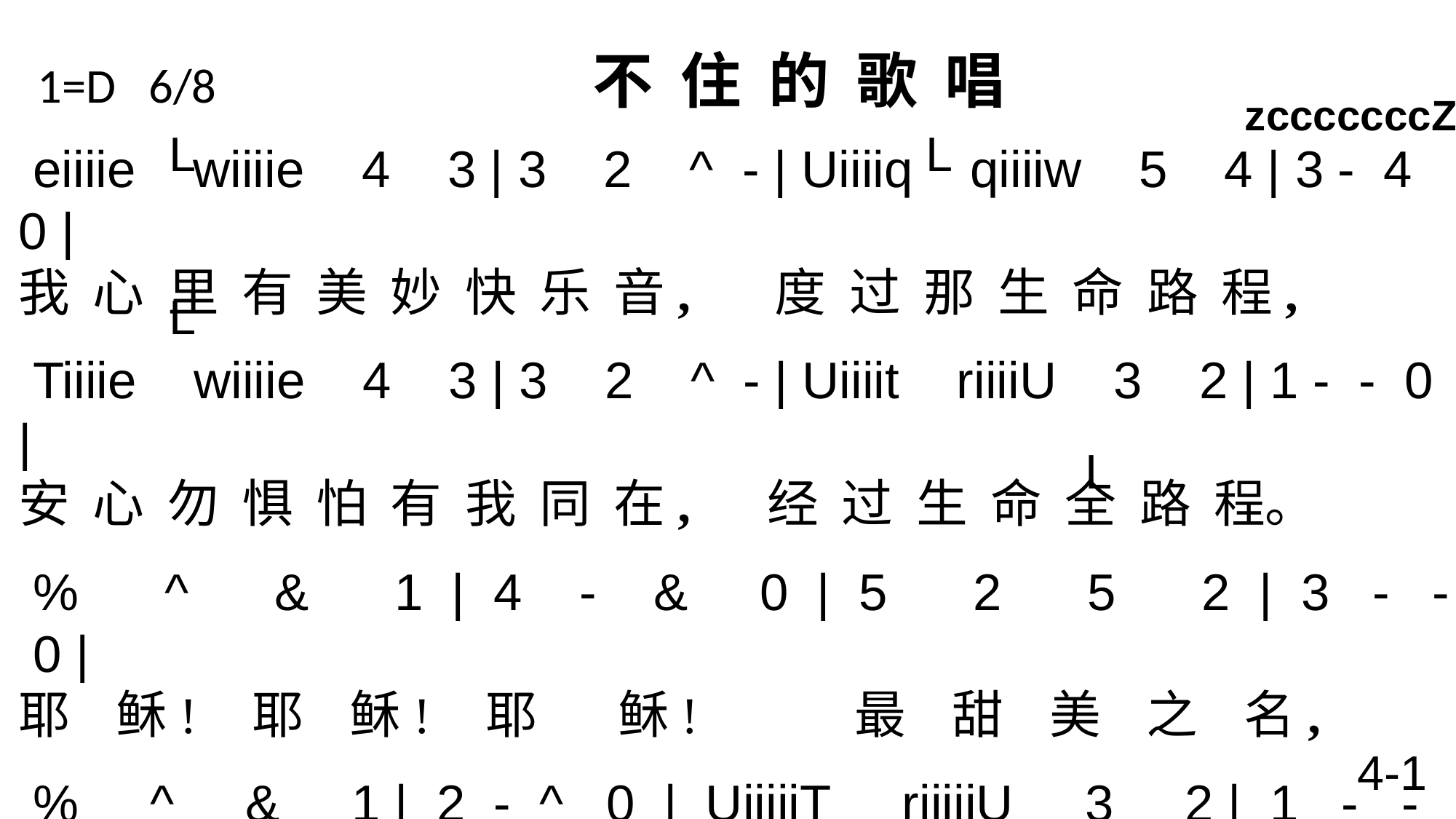

1=D   6/8                                     不  住  的  歌  唱
    zcccccccZ
L
   L
 eiiiie    wiiiie    4    3 | 3    2    ^  - | Uiiiiq    qiiiiw    5    4 | 3 -  4  0 |
我  心  里  有  美  妙  快  乐  音,     度  过  那  生  命  路  程,
Tiiiie    wiiiie    4    3 | 3    2    ^  - | Uiiiit    riiiiU    3    2 | 1 -  -  0 |
安  心  勿  惧  怕  有  我  同  在,     经  过  生  命  全  路  程。
%      ^      &      1  |  4    -    &     0  |  5      2      5      2  |  3   -   -  0 |
耶    稣!   耶    稣!   耶       稣!          最    甜    美    之    名,
%     ^     &     1 |  2  -  ^   0  |  UiiiiiT     riiiiiU     3     2 |  1   -   -  0 \
满   足   我   心   渴    慕,        使   我   歌   唱   往   前   行。
L
L
4-1